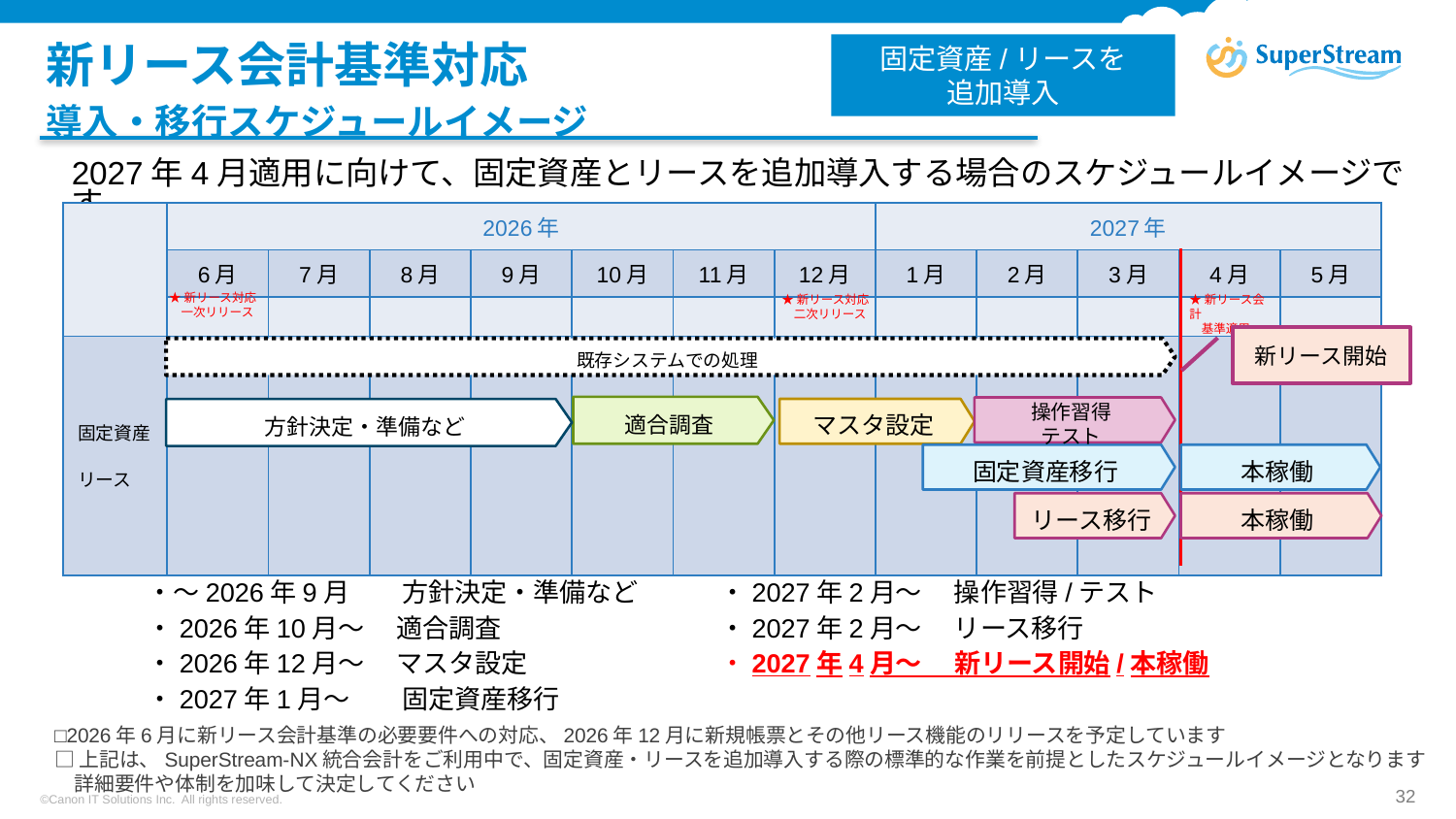

# 新リース会計基準対応
固定資産/リースを
追加導入
導入・移行スケジュールイメージ
2027年4月適用に向けて、固定資産とリースを追加導入する場合のスケジュールイメージです
|  | 2026年 |  |  |  |  |  |  | 2027年 |  |  |  |  |
| --- | --- | --- | --- | --- | --- | --- | --- | --- | --- | --- | --- | --- |
|  | 6月 | 7月 | 8月 | 9月 | 10月 | 11月 | 12月 | 1月 | 2月 | 3月 | 4月 | 5月 |
|  |  |  |  |  |  |  |  |  |  |  |  |  |
| 固定資産 リース |  |  |  |  |  |  |  |  |  |  |  |  |
★新リース対応
　一次リリース
★新リース対応
　二次リリース
★新リース会計
　基準適用
新リース開始
既存システムでの処理
適合調査
操作習得
テスト
マスタ設定
方針決定・準備など
固定資産移行
本稼働
リース移行
本稼働
・～2026年9月　　方針決定・準備など
・2026年10月～ 　適合調査
・2026年12月～ 　マスタ設定
・2027年1月～　　固定資産移行
・2027年2月～　 操作習得/テスト
・2027年2月～ 　リース移行
・2027年4月～ 　新リース開始/本稼働
□2026年6月に新リース会計基準の必要要件への対応、2026年12月に新規帳票とその他リース機能のリリースを予定しています
□上記は、SuperStream-NX統合会計をご利用中で、固定資産・リースを追加導入する際の標準的な作業を前提としたスケジュールイメージとなります
　詳細要件や体制を加味して決定してください
©Canon IT Solutions Inc.  All rights reserved.
32